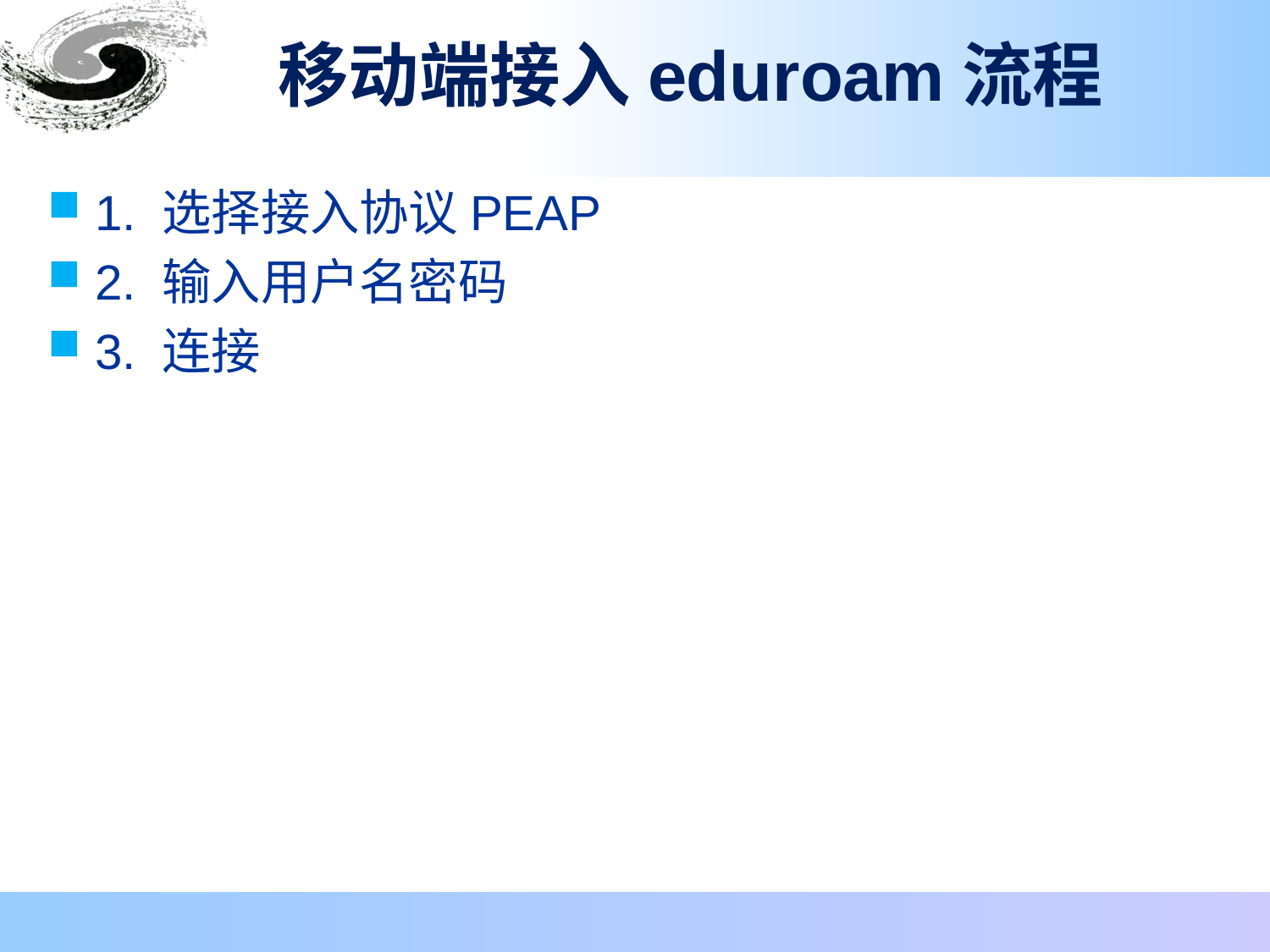

# 移动端接入eduroam流程
1. 选择接入协议PEAP
2. 输入用户名密码
3. 连接